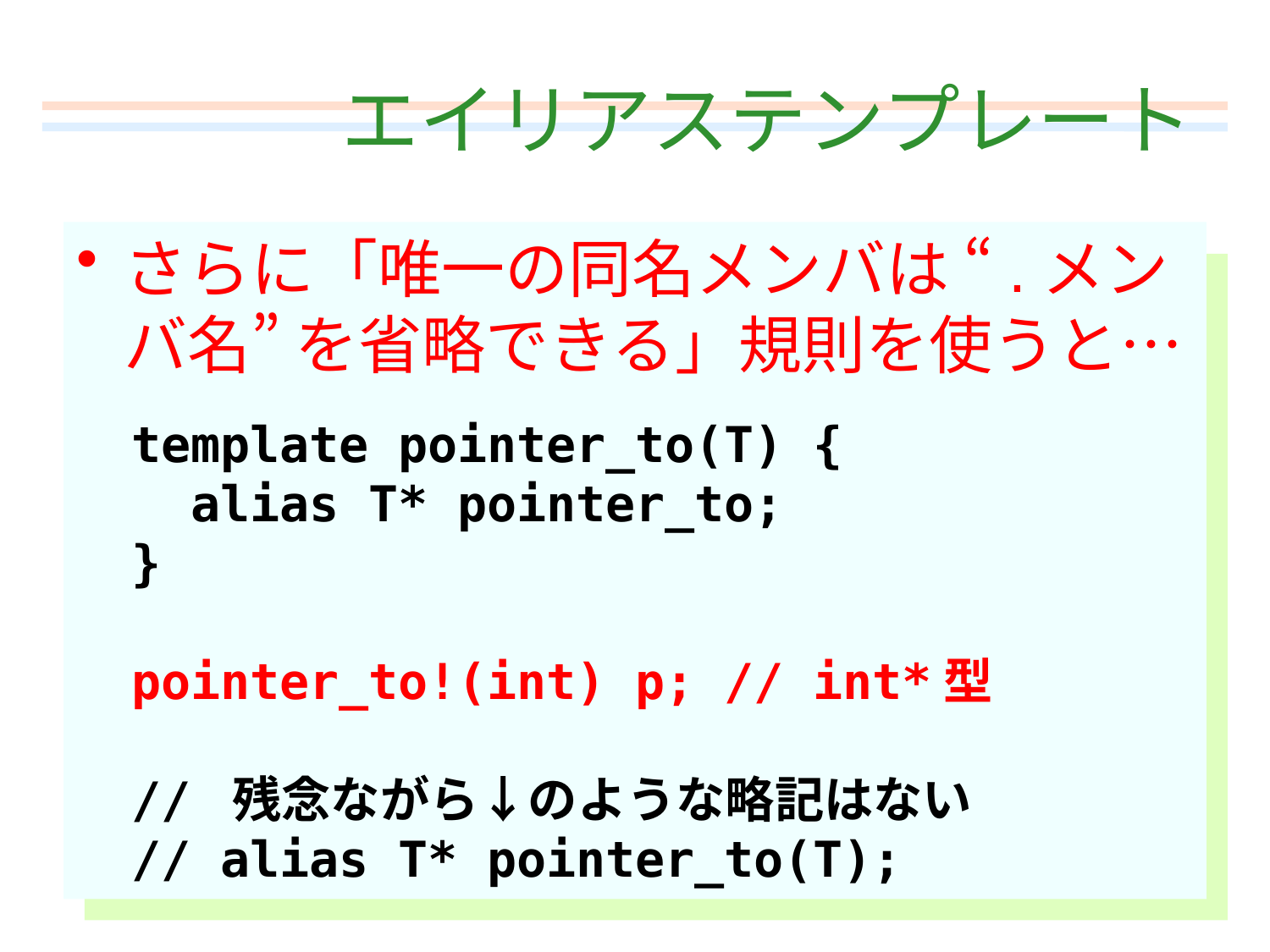

# エイリアステンプレート
さらに「唯一の同名メンバは “.メンバ名” を省略できる」規則を使うと…
template pointer_to(T) {
  alias T* pointer_to;
}

pointer_to!(int) p; // int*型

// 残念ながら↓のような略記はない
// alias T* pointer_to(T);